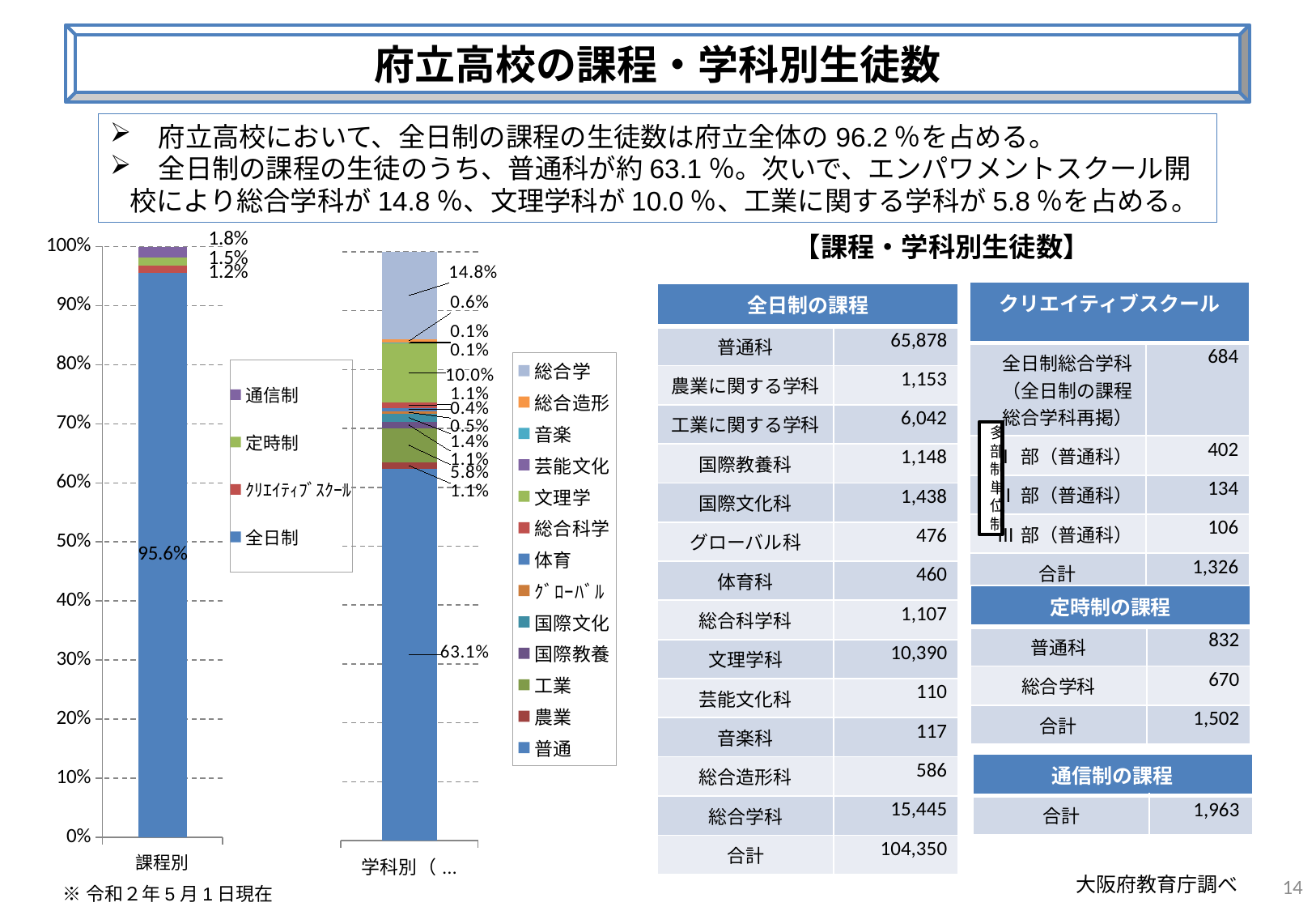

府立高校の課程・学科別生徒数
　府立高校において、全日制の課程の生徒数は府立全体の96.2％を占める。
　全日制の課程の生徒のうち、普通科が約63.1％。次いで、エンパワメントスクール開校により総合学科が14.8％、文理学科が10.0％、工業に関する学科が5.8％を占める。

### Chart

| Category | 全日制 | ｸﾘｴｲﾃｨﾌﾞｽｸｰﾙ | 定時制 | 通信制 |
|---|---|---|---|---|
| 課程別 | 0.9561026561970295 | 0.012149421390678114 | 0.01376201427511201 | 0.017985908137180345 |
【課程・学科別生徒数】

### Chart

| Category | 普通 | 農業 | 工業 | 国際教養 | 国際文化 | ｸﾞﾛｰﾊﾞﾙ | 体育 | 総合科学 | 文理学 | 芸能文化 | 音楽 | 総合造形 | 総合学 |
|---|---|---|---|---|---|---|---|---|---|---|---|---|---|
| 学科別（全日制） | 0.6313176808816483 | 0.011049353138476282 | 0.057901293723047434 | 0.011001437470052708 | 0.01378054623862003 | 0.004561571633924294 | 0.004408241494968855 | 0.010608528988979396 | 0.09956875898418784 | 0.0010541447053186391 | 0.0011212266411116435 | 0.005615716339242932 | 0.14801149976042166 |
| クリエイティブスクール |  |
| --- | --- |
| 全日制総合学科 （全日制の課程 総合学科再掲） | 684 |
| Ⅰ部（普通科） | 402 |
| Ⅱ部（普通科） | 134 |
| Ⅲ部（普通科） | 106 |
| 合計 | 1,326 |
| 全日制の課程 |  |
| --- | --- |
| 普通科 | 65,878 |
| 農業に関する学科 | 1,153 |
| 工業に関する学科 | 6,042 |
| 国際教養科 | 1,148 |
| 国際文化科 | 1,438 |
| グローバル科 | 476 |
| 体育科 | 460 |
| 総合科学科 | 1,107 |
| 文理学科 | 10,390 |
| 芸能文化科 | 110 |
| 音楽科 | 117 |
| 総合造形科 | 586 |
| 総合学科 | 15,445 |
| 合計 | 104,350 |
多部制単位制
| 定時制の課程 |  |
| --- | --- |
| 普通科 | 832 |
| 総合学科 | 670 |
| 合計 | 1,502 |
| 通信制の課程 |  |
| --- | --- |
| 合計 | 1,963 |
14
大阪府教育庁調べ
※令和２年5月1日現在